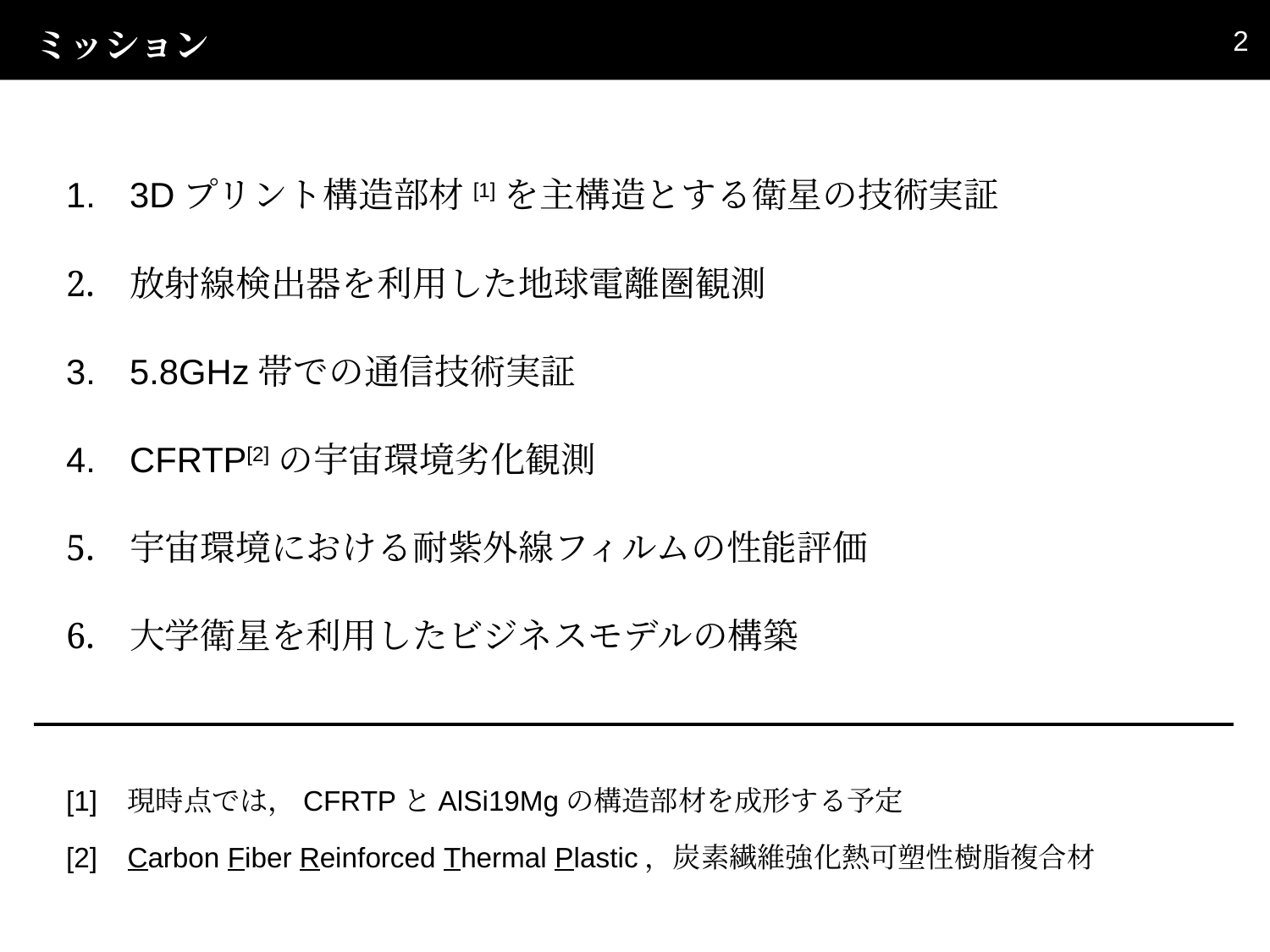

ミッション
3Dプリント構造部材[1]を主構造とする衛星の技術実証
放射線検出器を利用した地球電離圏観測
5.8GHz帯での通信技術実証
CFRTP[2]の宇宙環境劣化観測
宇宙環境における耐紫外線フィルムの性能評価
大学衛星を利用したビジネスモデルの構築
[1]	現時点では，CFRTPとAlSi19Mgの構造部材を成形する予定
[2]	Carbon Fiber Reinforced Thermal Plastic，炭素繊維強化熱可塑性樹脂複合材